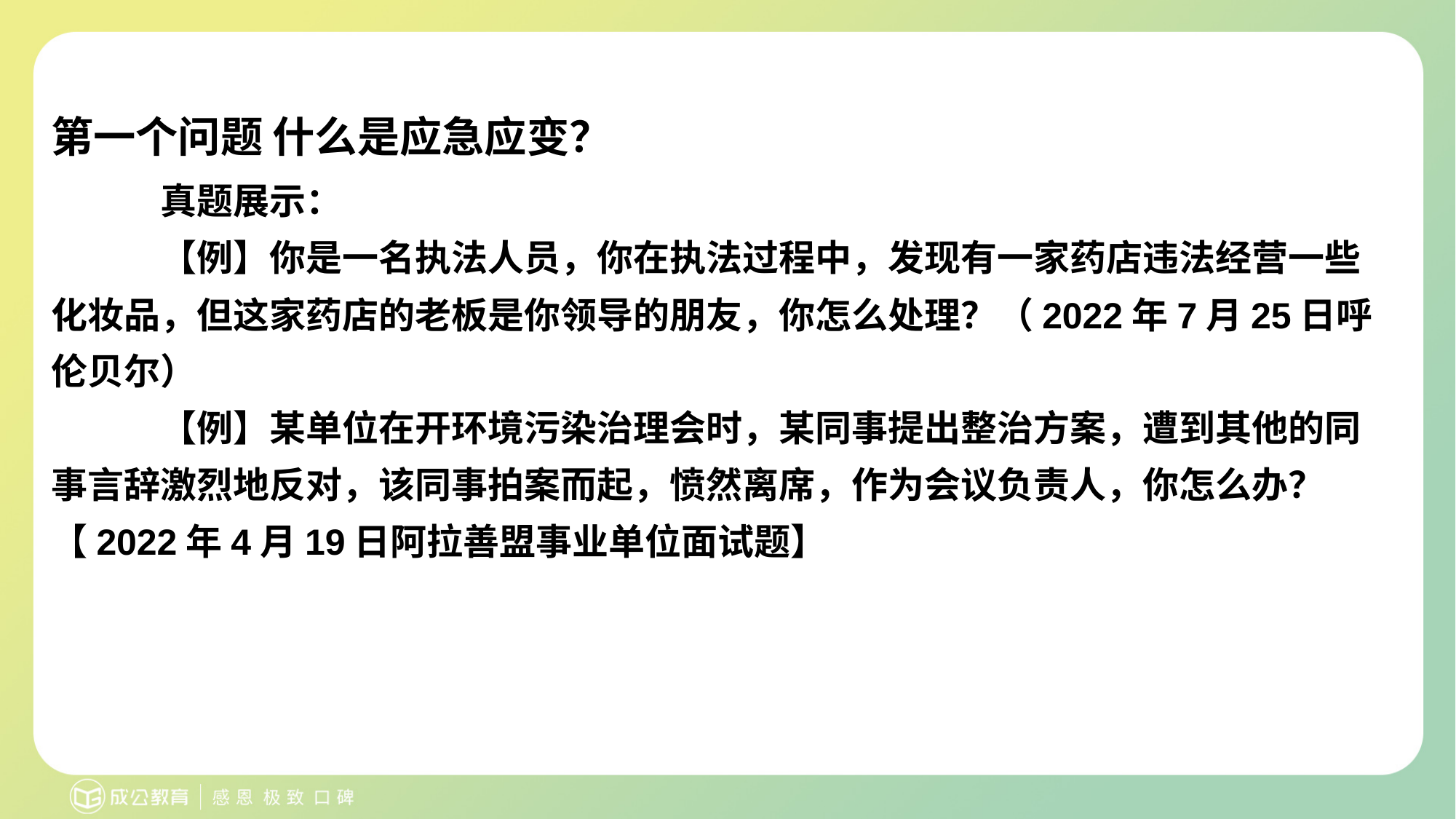

# 第一个问题 什么是应急应变？
真题展示：
【例】你是一名执法人员，你在执法过程中，发现有一家药店违法经营一些化妆品，但这家药店的老板是你领导的朋友，你怎么处理？（2022年7月25日呼伦贝尔）
【例】某单位在开环境污染治理会时，某同事提出整治方案，遭到其他的同事言辞激烈地反对，该同事拍案而起，愤然离席，作为会议负责人，你怎么办？【2022年4月19日阿拉善盟事业单位面试题】